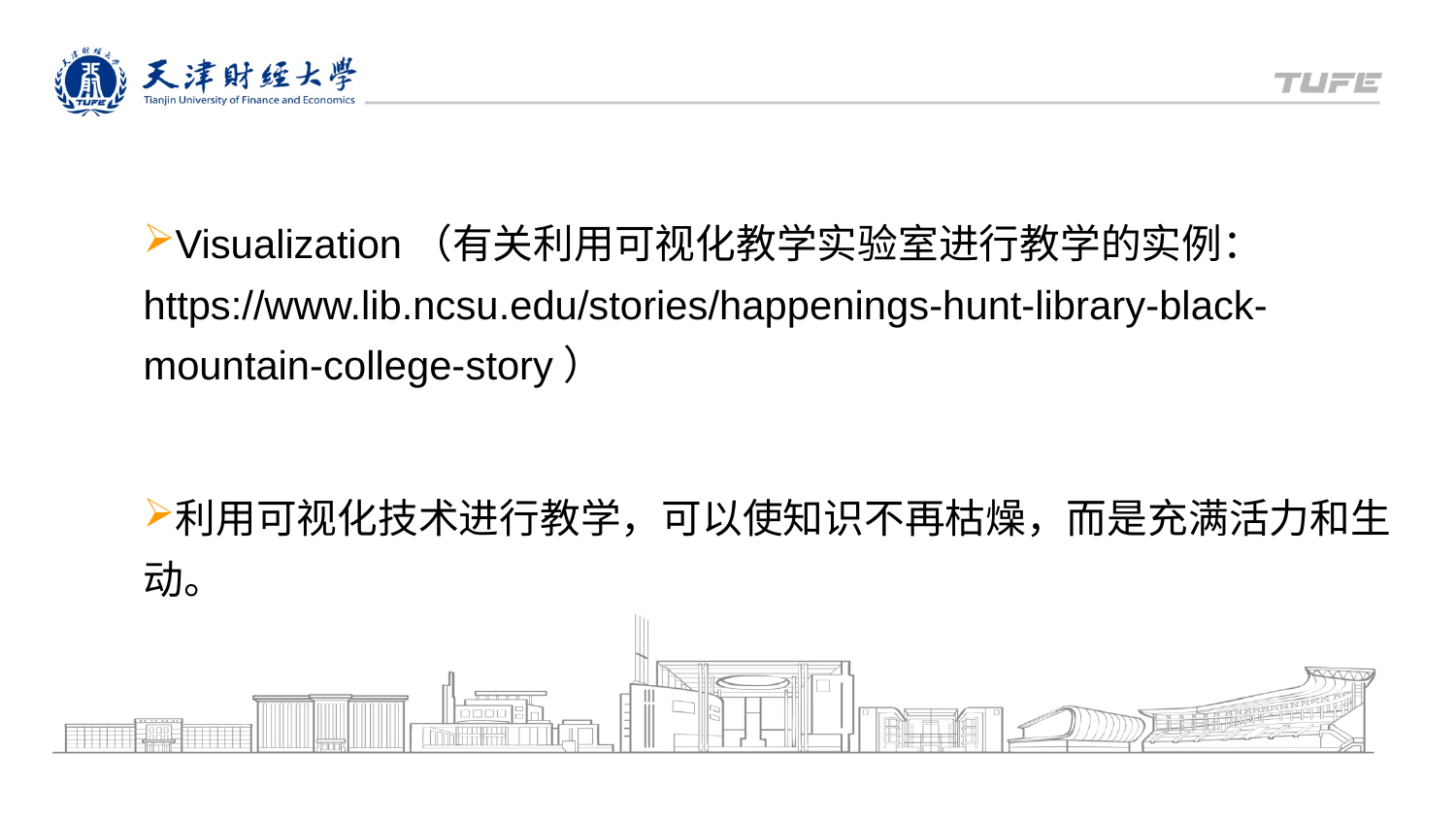

Visualization（有关利用可视化教学实验室进行教学的实例：https://www.lib.ncsu.edu/stories/happenings-hunt-library-black-mountain-college-story）

利用可视化技术进行教学，可以使知识不再枯燥，而是充满活力和生动。
天津财经大学XX
XXXX年X月X日